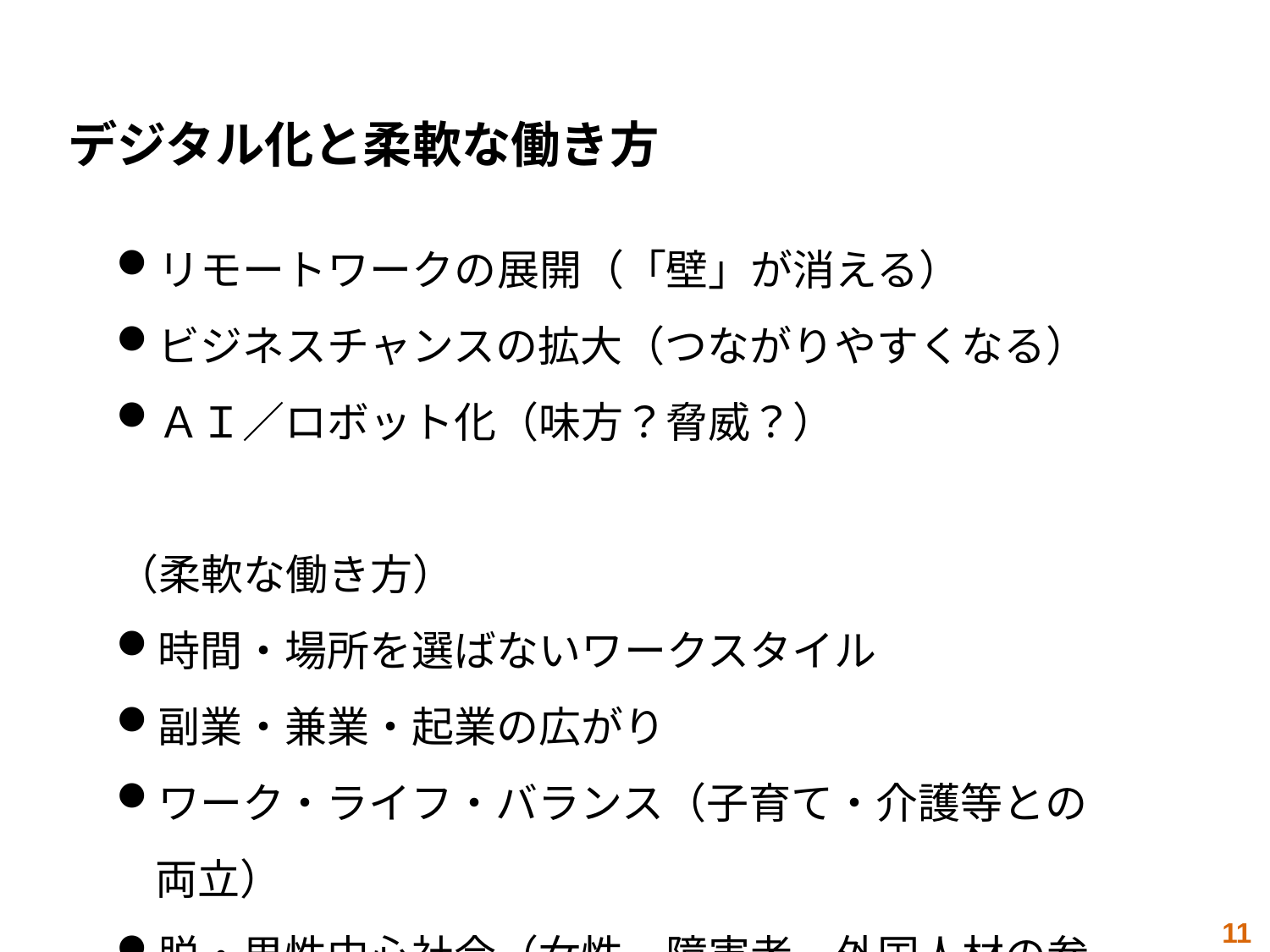

|  | デジタル化と柔軟な働き方 |
| --- | --- |
リモートワークの展開（「壁」が消える）
ビジネスチャンスの拡大（つながりやすくなる）
ＡＩ／ロボット化（味方？脅威？）

（柔軟な働き方）
時間・場所を選ばないワークスタイル
副業・兼業・起業の広がり
ワーク・ライフ・バランス（子育て・介護等との両立）
脱・男性中心社会（女性、障害者、外国人材の参加）